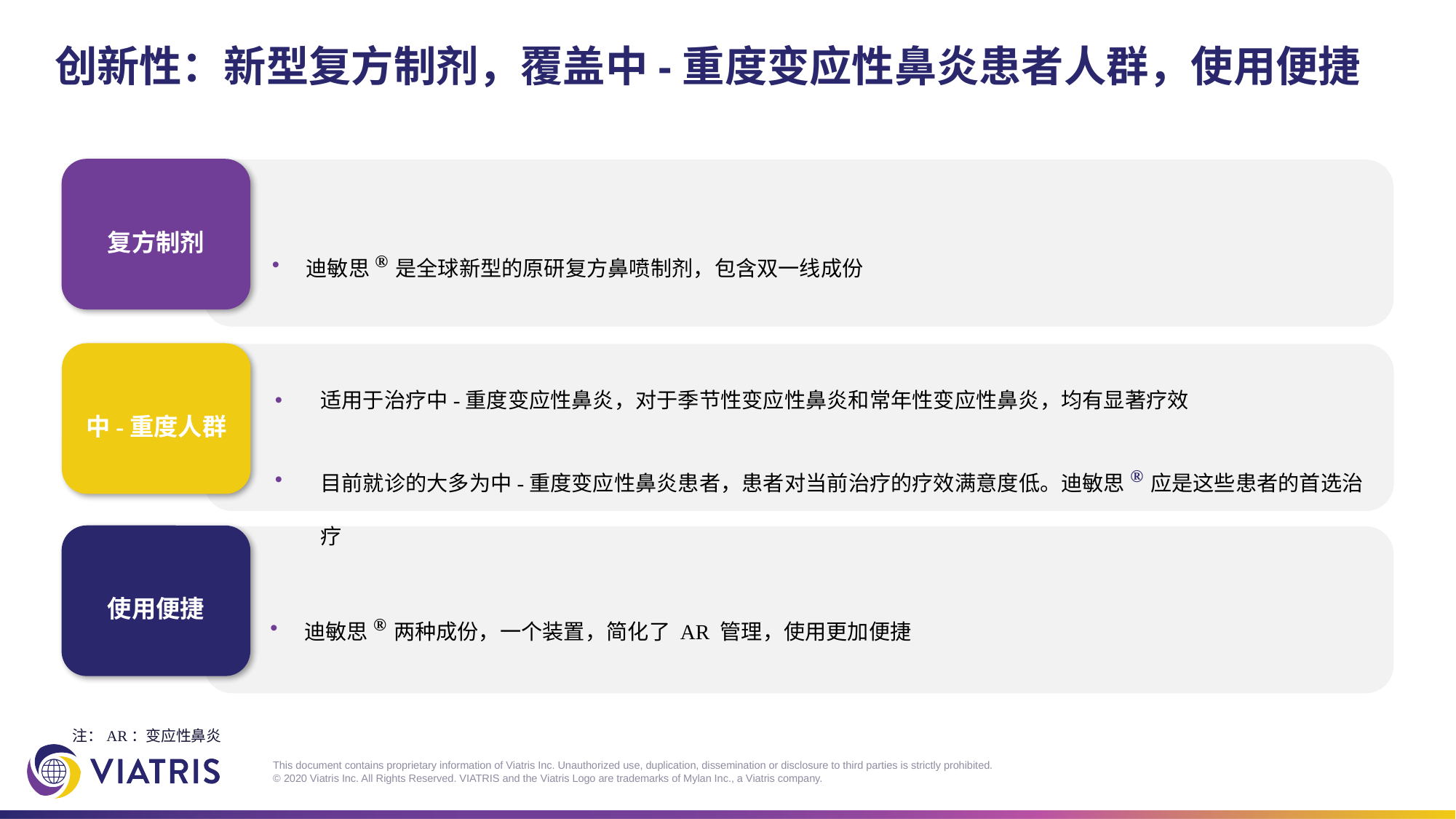

# 创新性：新型复方制剂，覆盖中-重度变应性鼻炎患者人群，使用便捷
复方制剂

迪敏思®是全球新型的原研复方鼻喷制剂，包含双一线成份
中-重度人群

适用于治疗中-重度变应性鼻炎，对于季节性变应性鼻炎和常年性变应性鼻炎，均有显著疗效
目前就诊的大多为中-重度变应性鼻炎患者，患者对当前治疗的疗效满意度低。迪敏思®应是这些患者的首选治疗
使用便捷

迪敏思®两种成份，一个装置，简化了 AR 管理，使用更加便捷
注：AR：变应性鼻炎
This document contains proprietary information of Viatris Inc. Unauthorized use, duplication, dissemination or disclosure to third parties is strictly prohibited.
© 2020 Viatris Inc. All Rights Reserved. VIATRIS and the Viatris Logo are trademarks of Mylan Inc., a Viatris company.